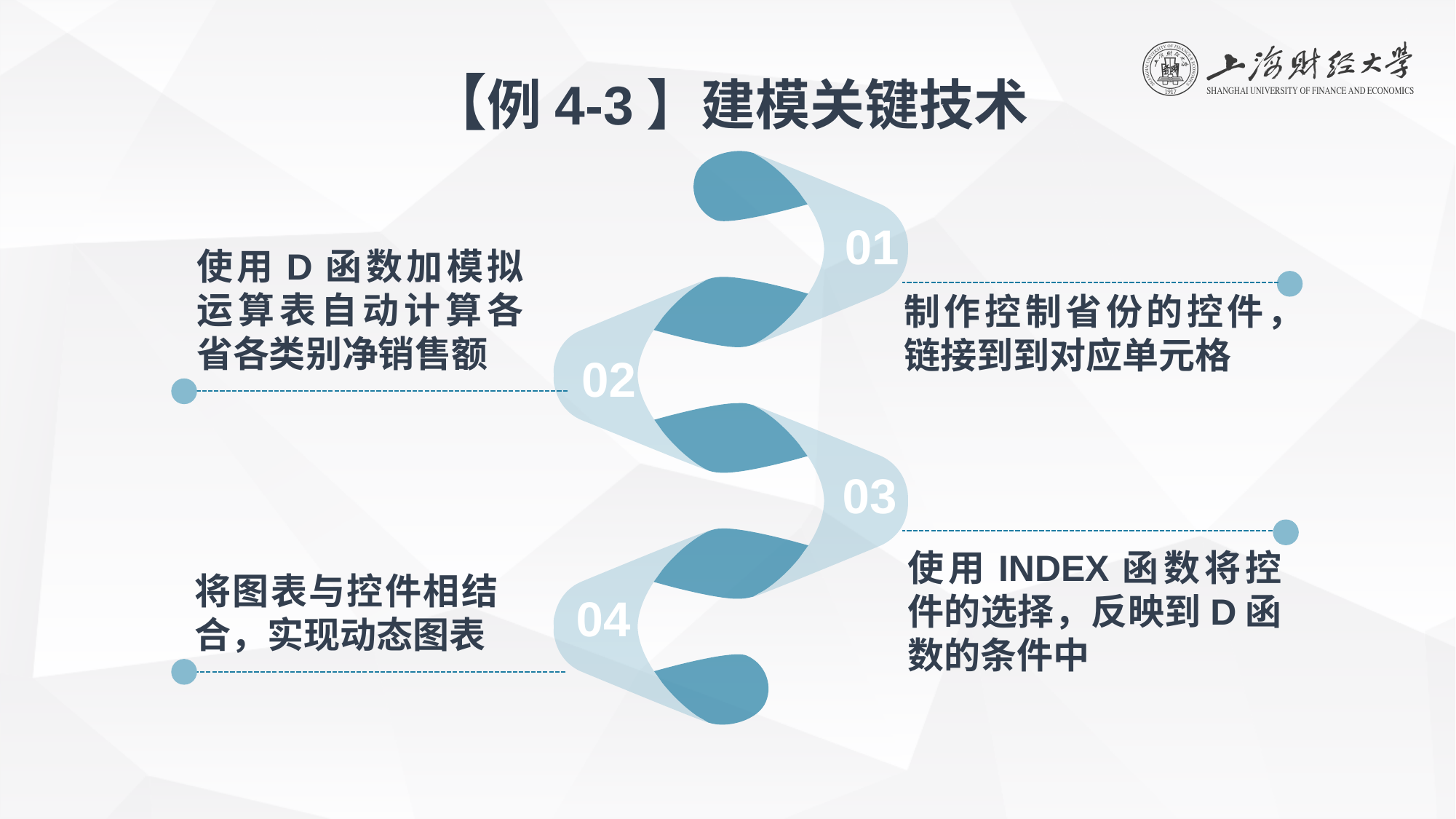

【例4-3】建模关键技术

01
使用D函数加模拟运算表自动计算各省各类别净销售额

制作控制省份的控件，链接到到对应单元格
02

03

使用INDEX函数将控件的选择，反映到D函数的条件中
将图表与控件相结合，实现动态图表
04